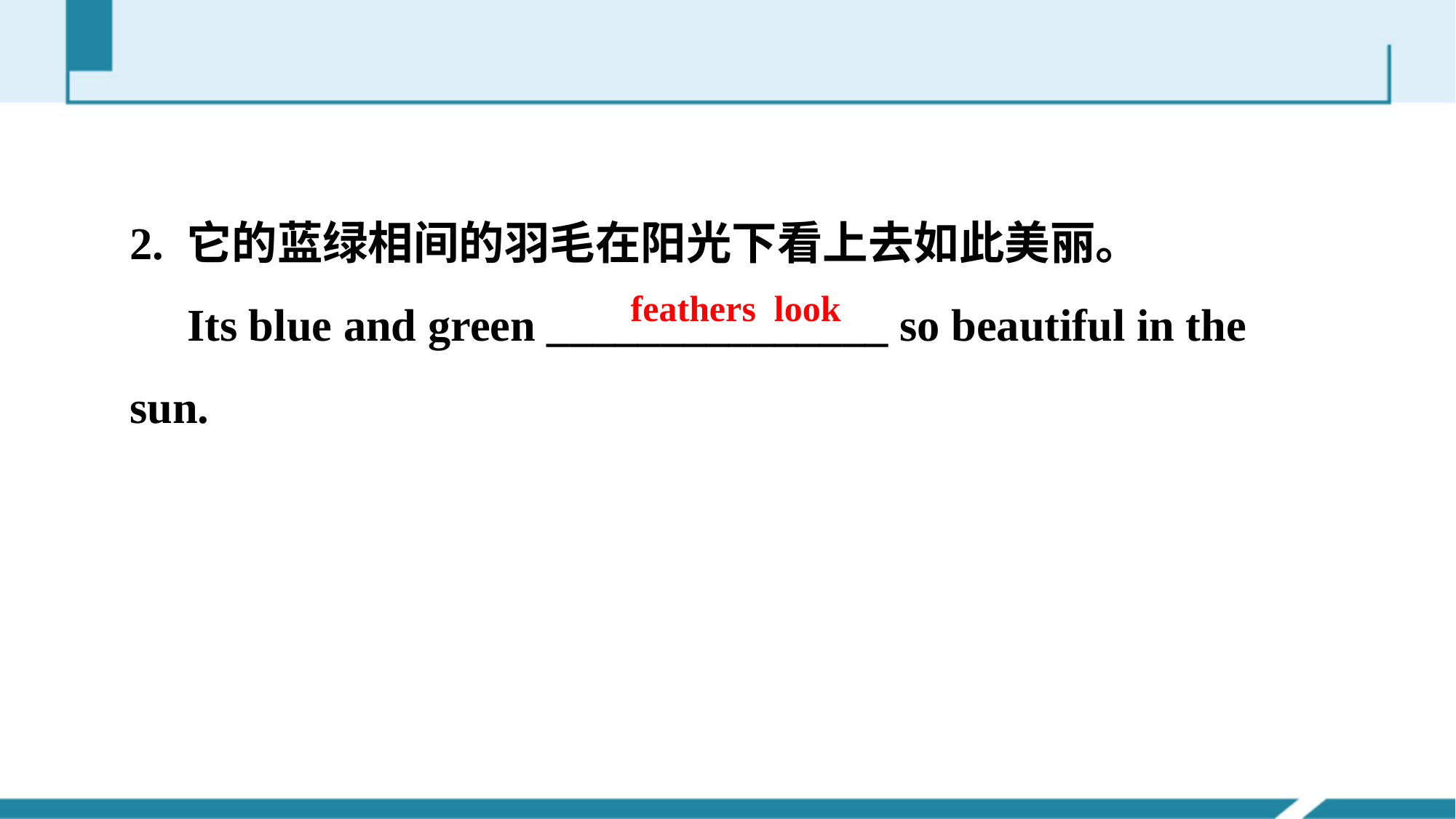

2. 它的蓝绿相间的羽毛在阳光下看上去如此美丽。
     Its blue and green _______________ so beautiful in the sun.
feathers  look